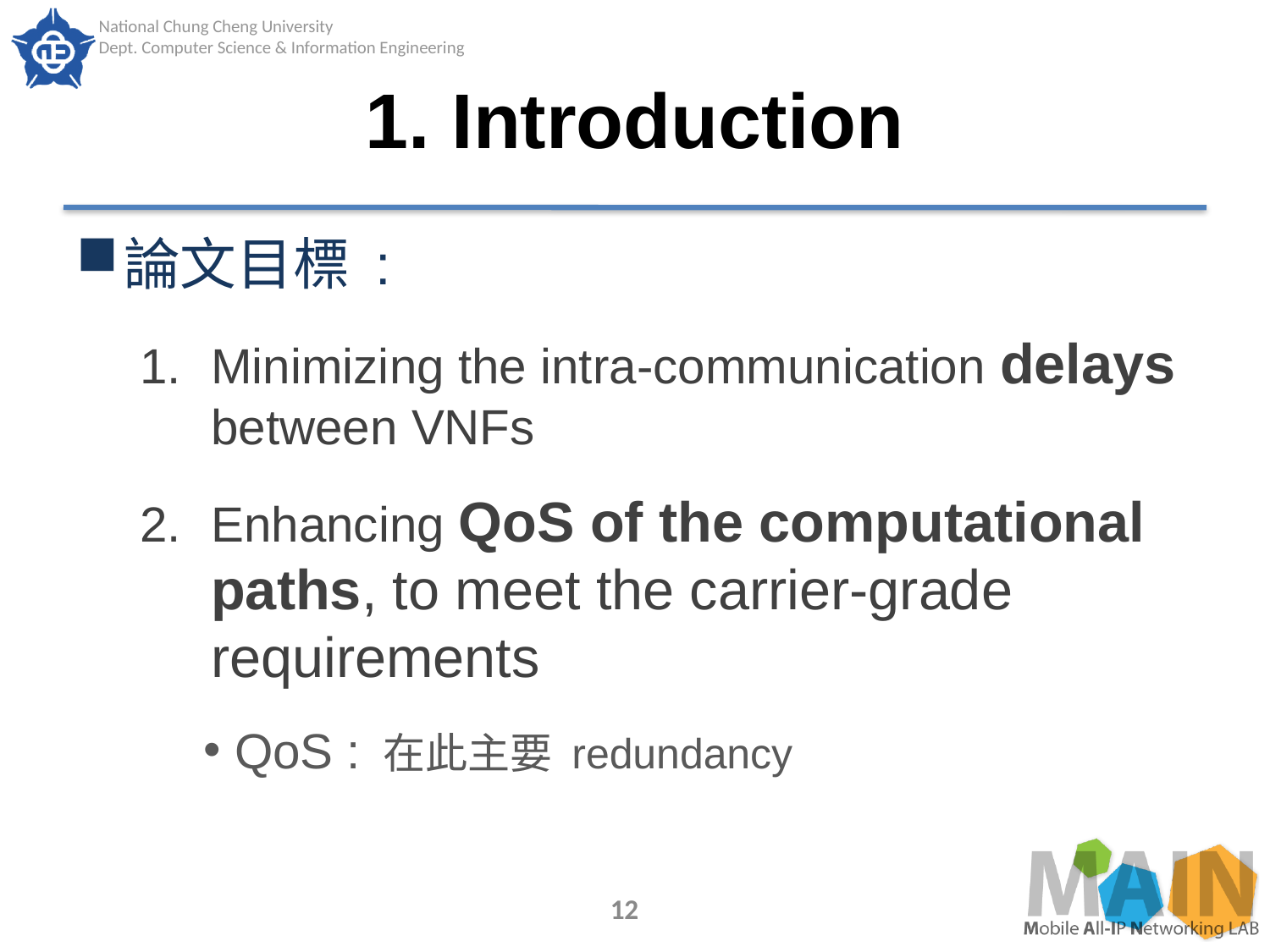

# 1. Introduction
論文目標 :
Minimizing the intra-communication delays between VNFs
Enhancing QoS of the computational paths, to meet the carrier-grade requirements
QoS : 在此主要 redundancy

12